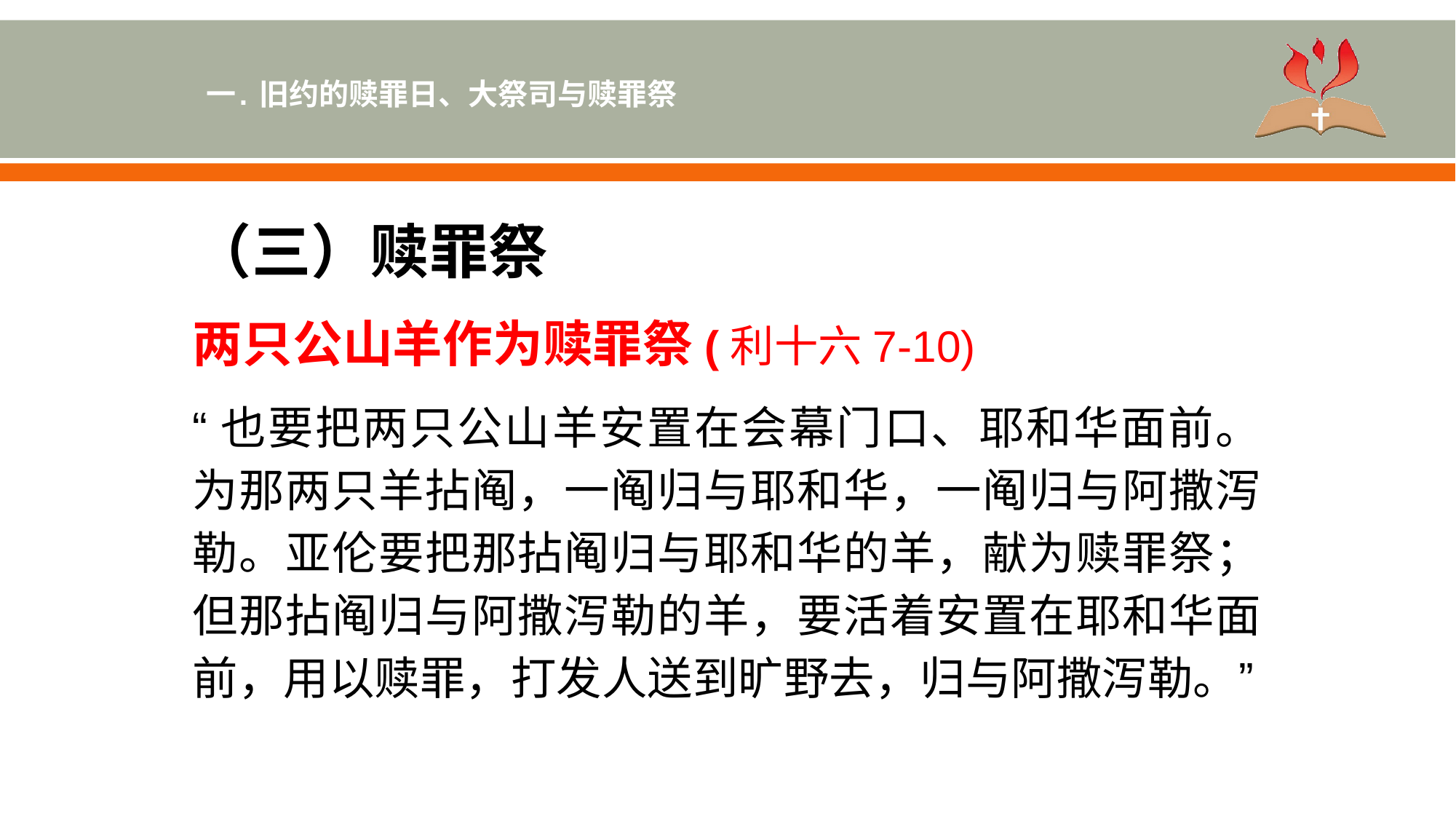

一. 旧约的赎罪日、大祭司与赎罪祭

（三）赎罪祭
两只公山羊作为赎罪祭(利十六7-10)
“也要把两只公山羊安置在会幕门口、耶和华面前。为那两只羊拈阄，一阄归与耶和华，一阄归与阿撒泻勒。亚伦要把那拈阄归与耶和华的羊，献为赎罪祭；但那拈阄归与阿撒泻勒的羊，要活着安置在耶和华面前，用以赎罪，打发人送到旷野去，归与阿撒泻勒。”